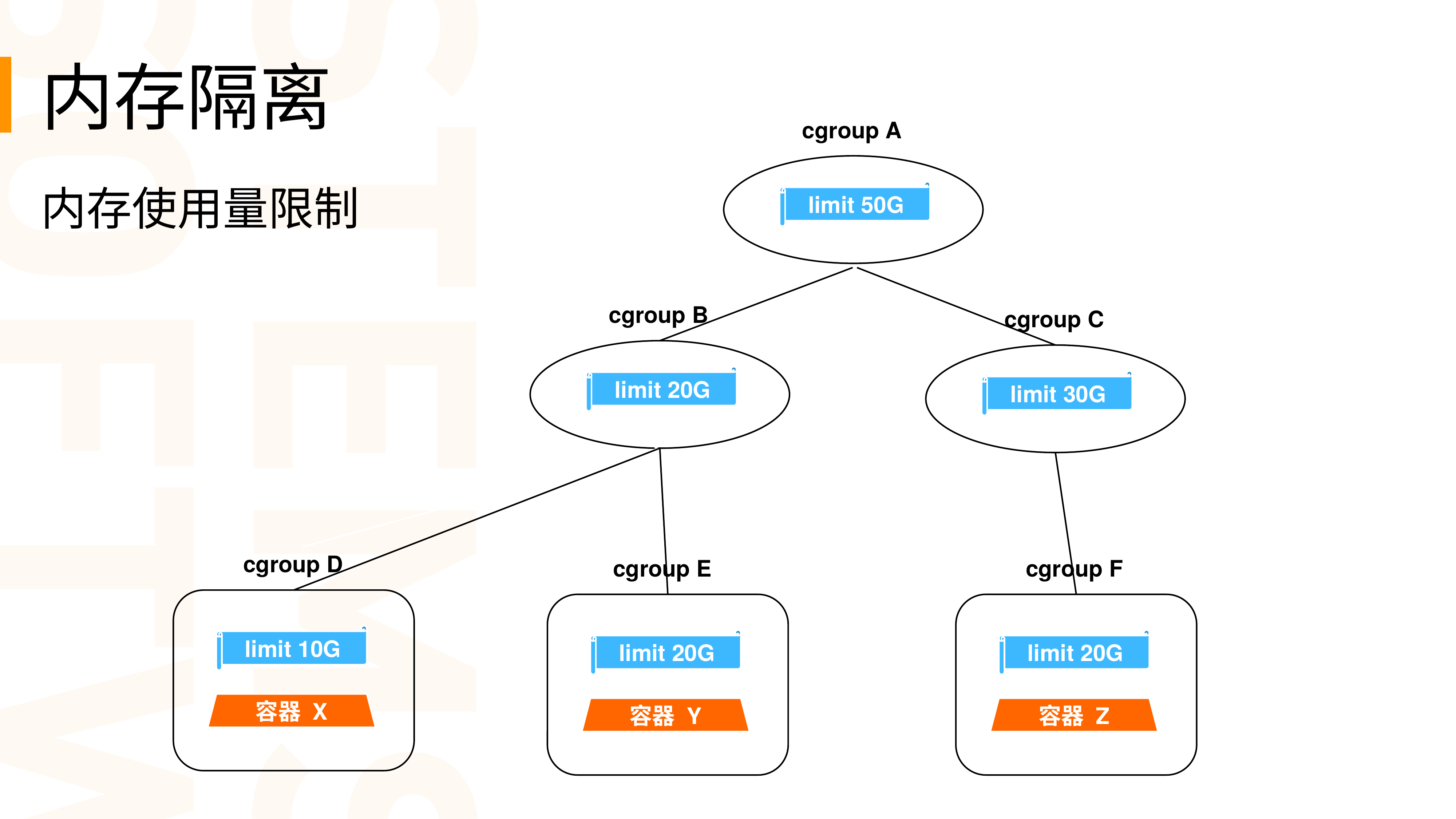

内存隔离

cgroup A

内存使用量限制
limit 50G
cgroup B
cgroup C

limit 20G
limit 30G
cgroup D
cgroup E
cgroup F

limit 10G
limit 20G
limit 20G
容器 X
容器 Y
容器 Z